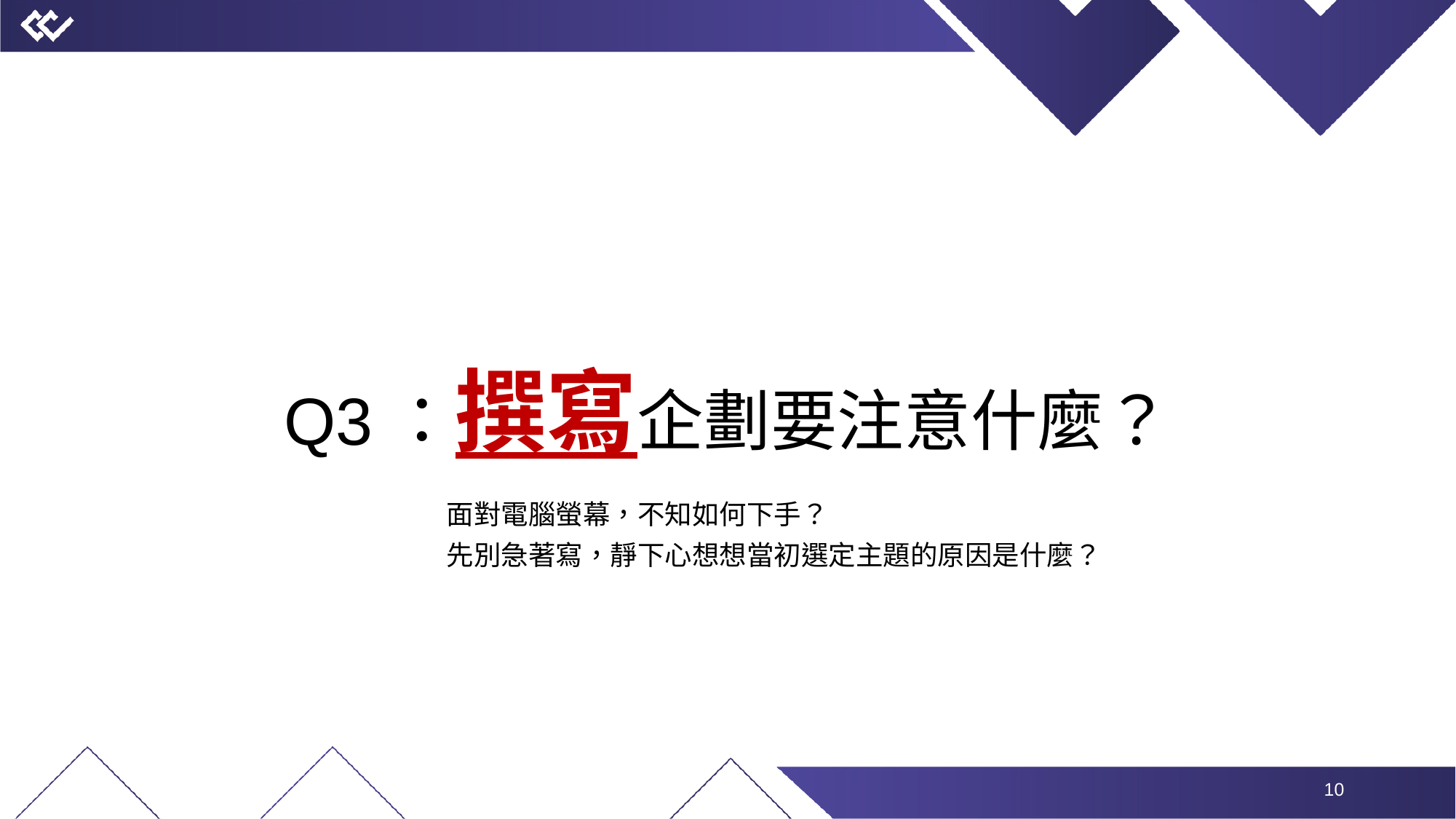

Q3：撰寫企劃要注意什麼？
面對電腦螢幕，不知如何下手？
先別急著寫，靜下心想想當初選定主題的原因是什麼？
10